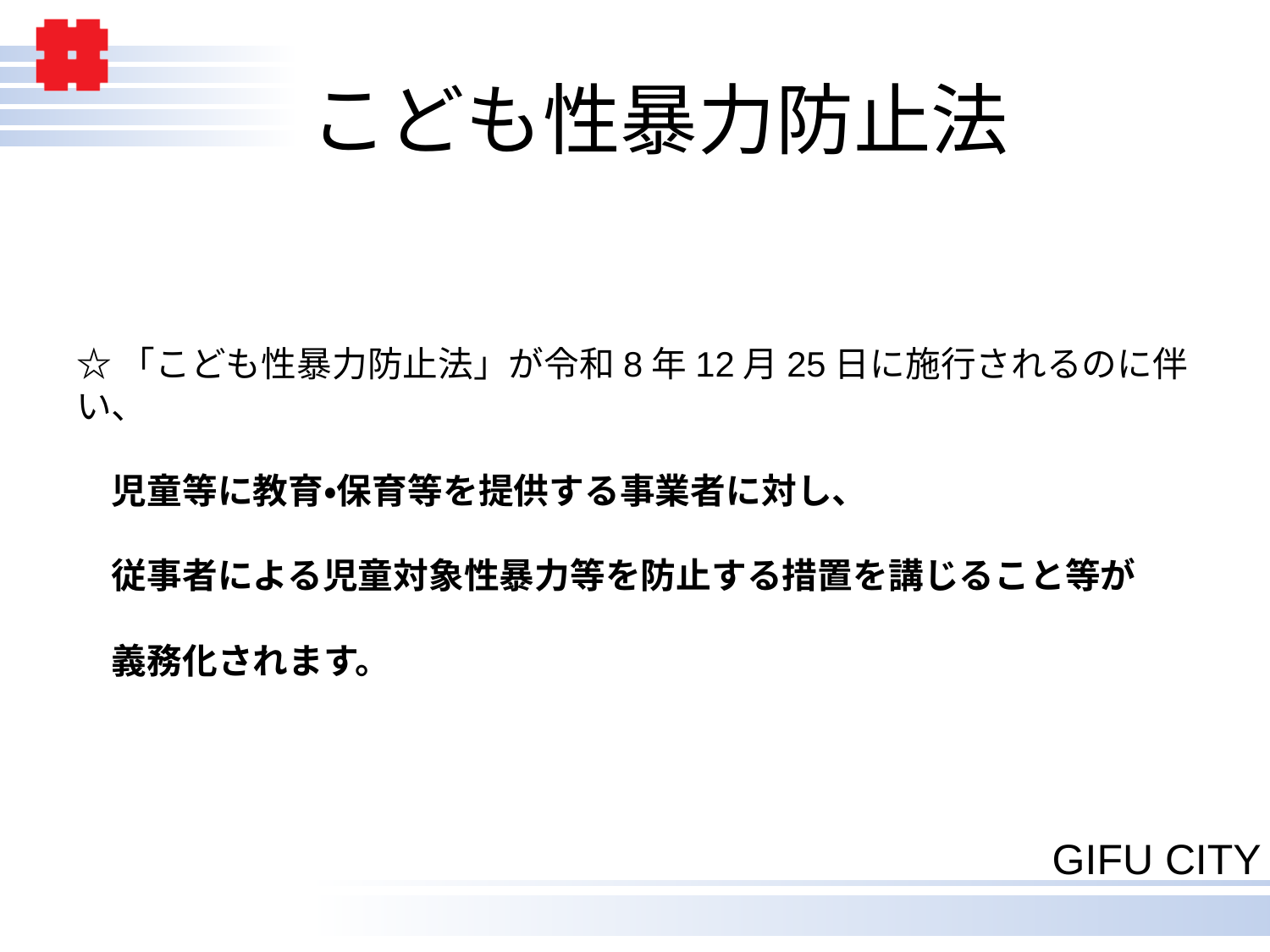

# こども性暴力防止法
☆「こども性暴力防止法」が令和8年12月25日に施行されるのに伴い、

　児童等に教育・保育等を提供する事業者に対し、

　従事者による児童対象性暴力等を防止する措置を講じること等が

　義務化されます。